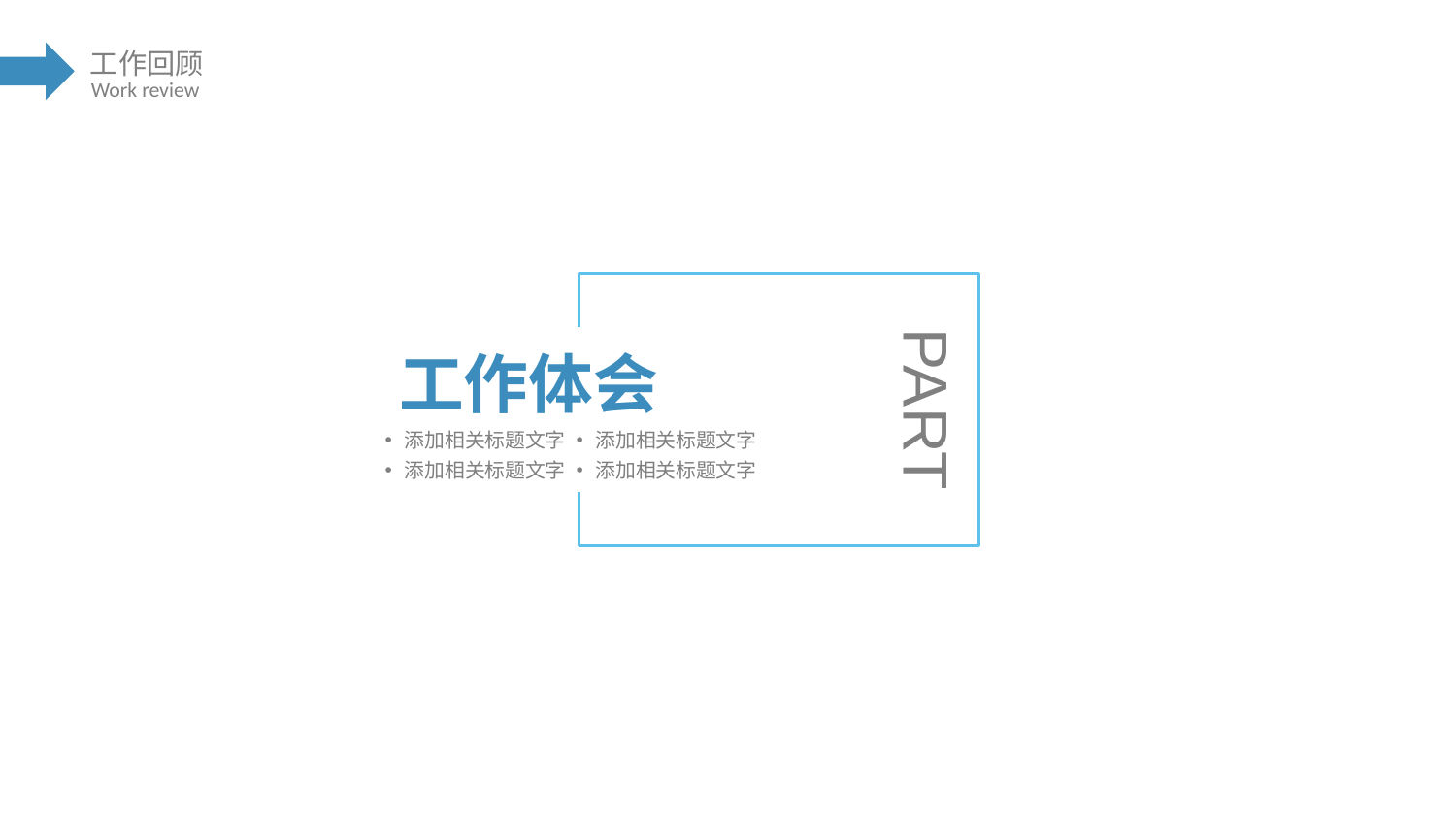

PART
工作体会

添加相关标题文字
添加相关标题文字
添加相关标题文字
添加相关标题文字